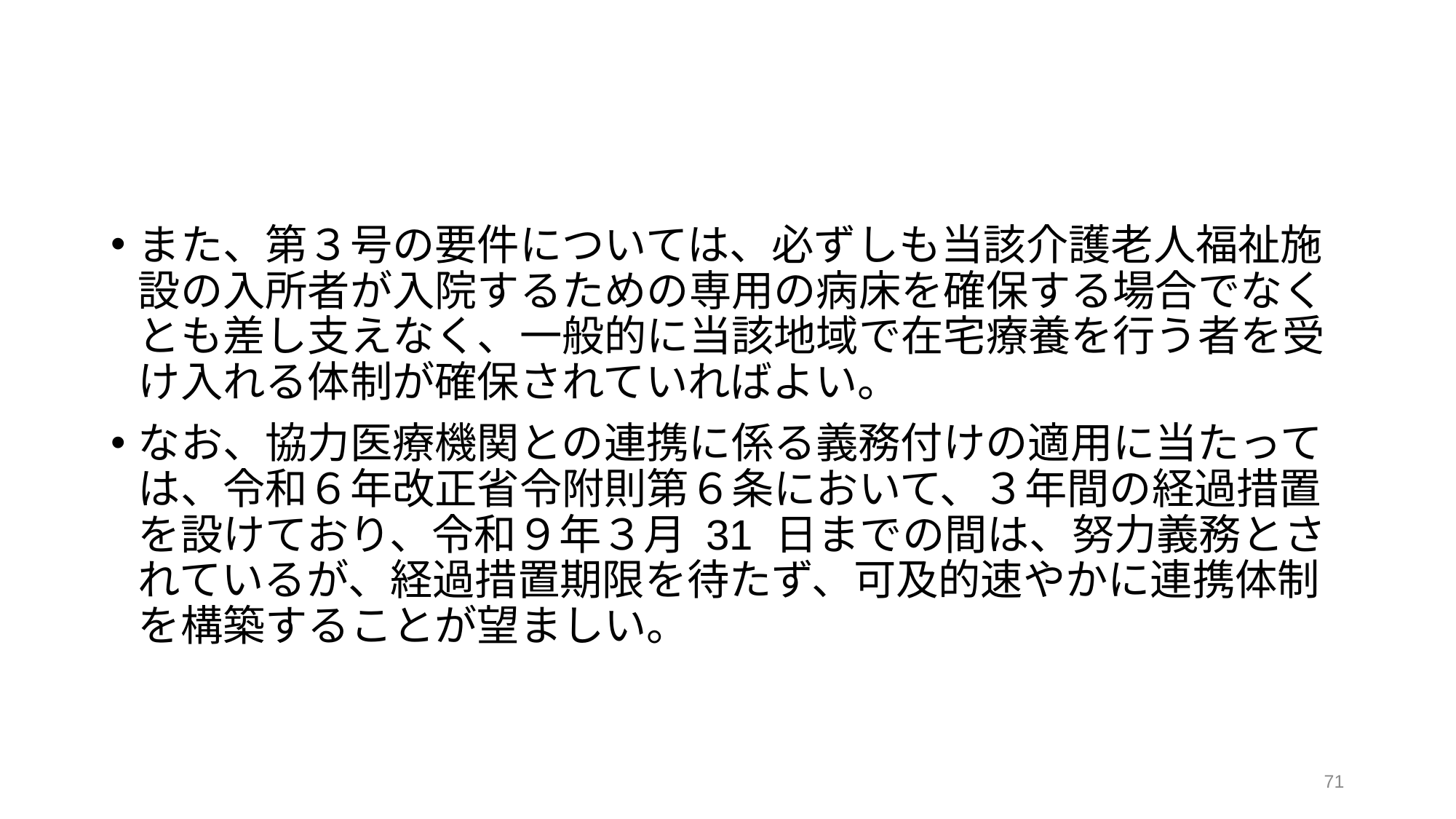

#
また、第３号の要件については、必ずしも当該介護老人福祉施設の入所者が入院するための専用の病床を確保する場合でなくとも差し支えなく、一般的に当該地域で在宅療養を行う者を受け入れる体制が確保されていればよい。
なお、協力医療機関との連携に係る義務付けの適用に当たっては、令和６年改正省令附則第６条において、３年間の経過措置を設けており、令和９年３月 31 日までの間は、努力義務とされているが、経過措置期限を待たず、可及的速やかに連携体制を構築することが望ましい。
71